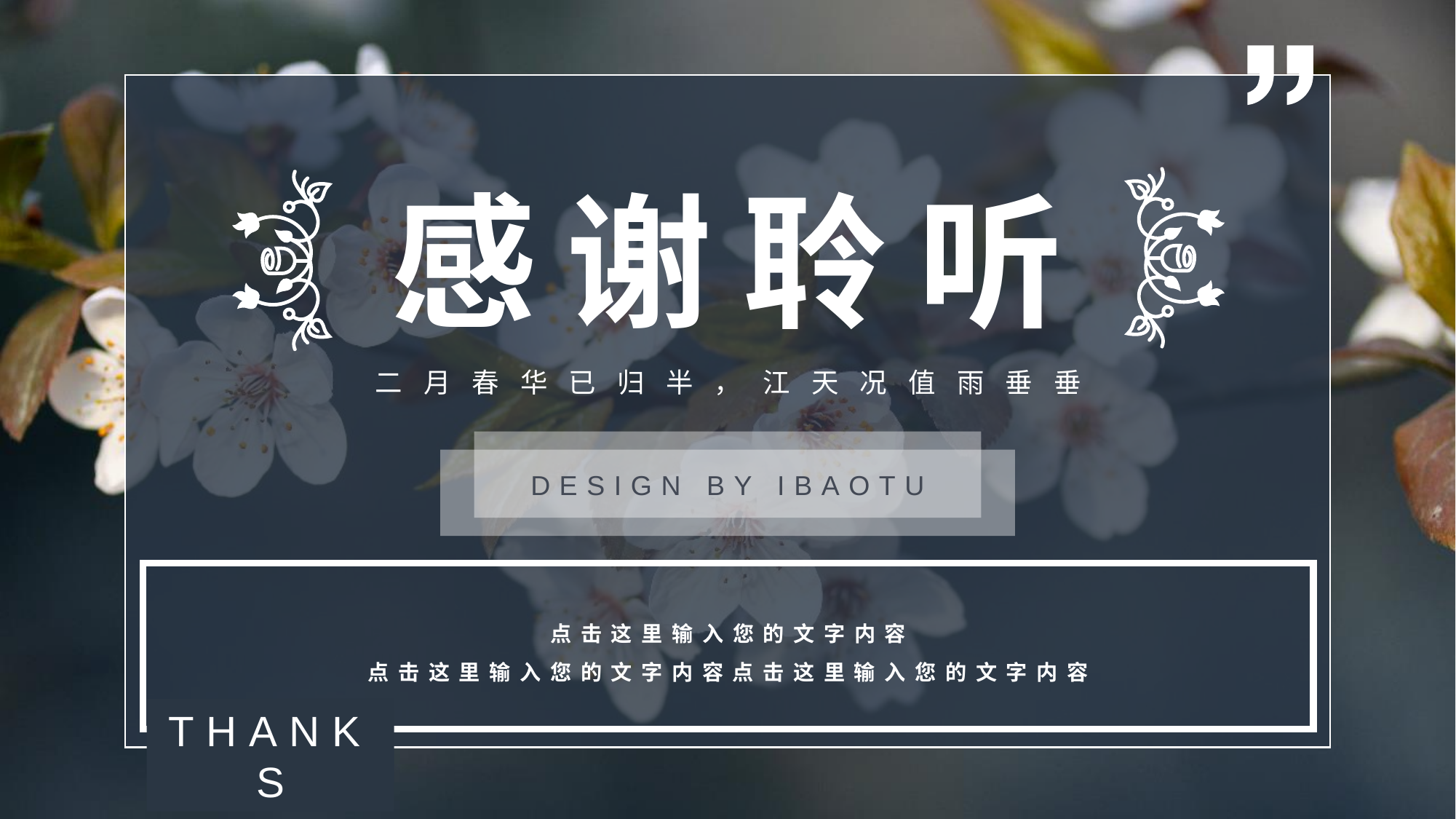

感谢聆听

二月春华已归半，江天况值雨垂垂

DESIGN BY IBAOTU

点击这里输入您的文字内容
点击这里输入您的文字内容点击这里输入您的文字内容
THANKS